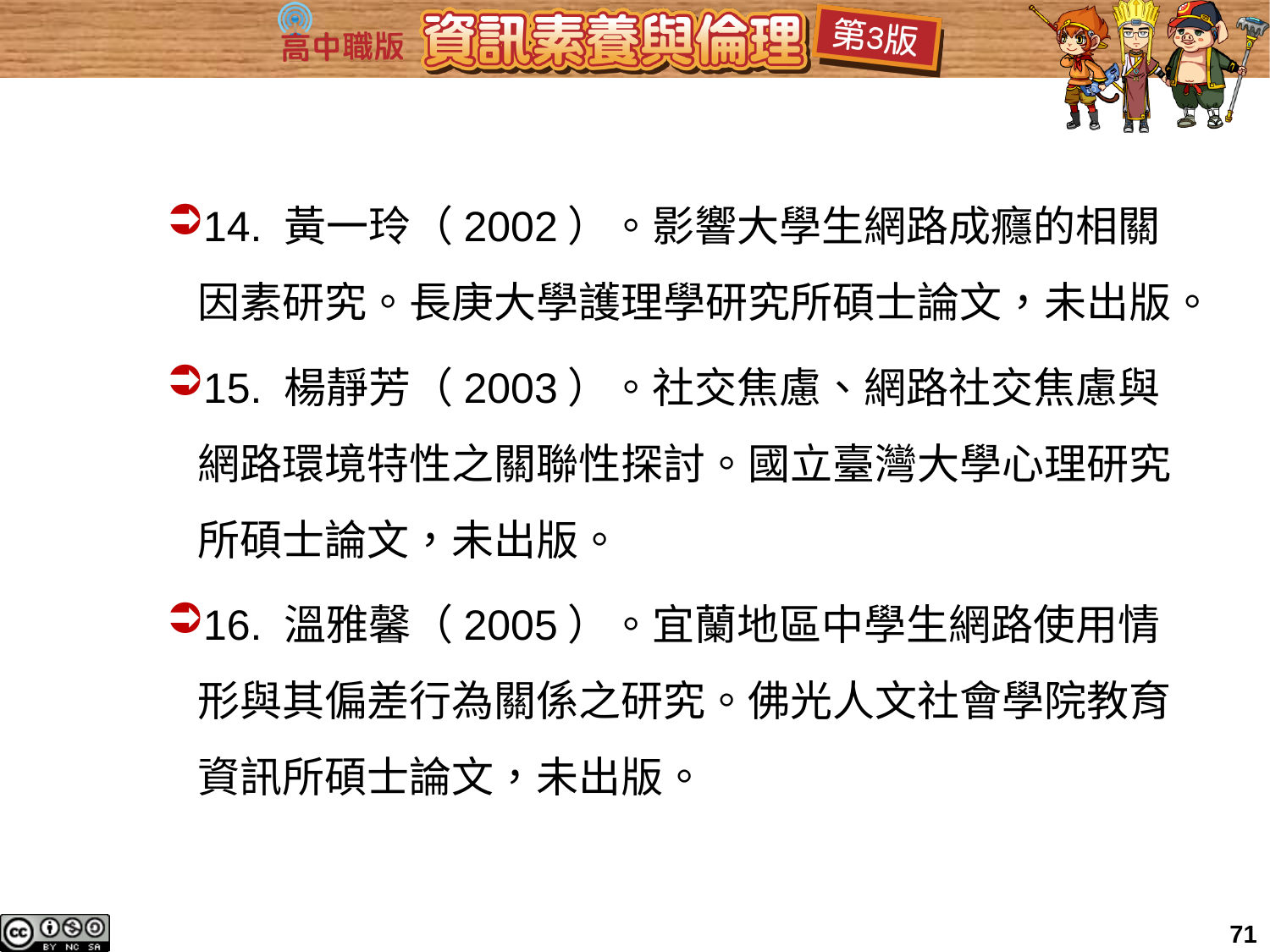

14. 黃一玲（2002）。影響大學生網路成癮的相關因素研究。長庚大學護理學研究所碩士論文，未出版。
15. 楊靜芳（2003）。社交焦慮、網路社交焦慮與網路環境特性之關聯性探討。國立臺灣大學心理研究所碩士論文，未出版。
16. 溫雅馨（2005）。宜蘭地區中學生網路使用情形與其偏差行為關係之研究。佛光人文社會學院教育資訊所碩士論文，未出版。
71